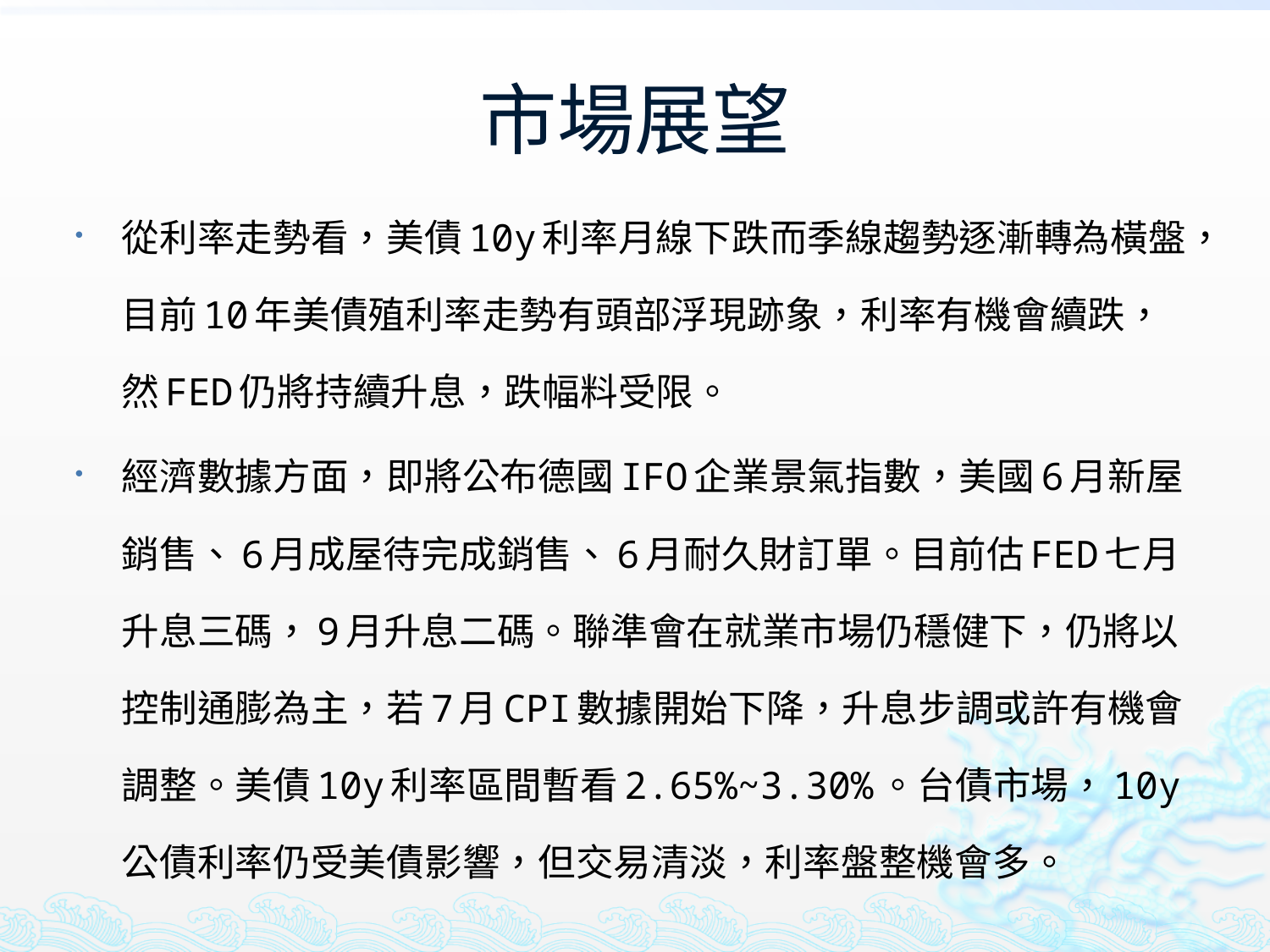

# 市場展望
從利率走勢看，美債10y利率月線下跌而季線趨勢逐漸轉為橫盤，目前10年美債殖利率走勢有頭部浮現跡象，利率有機會續跌，然FED仍將持續升息，跌幅料受限。
經濟數據方面，即將公布德國IFO企業景氣指數，美國6月新屋銷售、6月成屋待完成銷售、6月耐久財訂單。目前估FED七月升息三碼，9月升息二碼。聯準會在就業市場仍穩健下，仍將以控制通膨為主，若7月CPI數據開始下降，升息步調或許有機會調整。美債10y利率區間暫看2.65%~3.30%。台債市場，10y公債利率仍受美債影響，但交易清淡，利率盤整機會多。